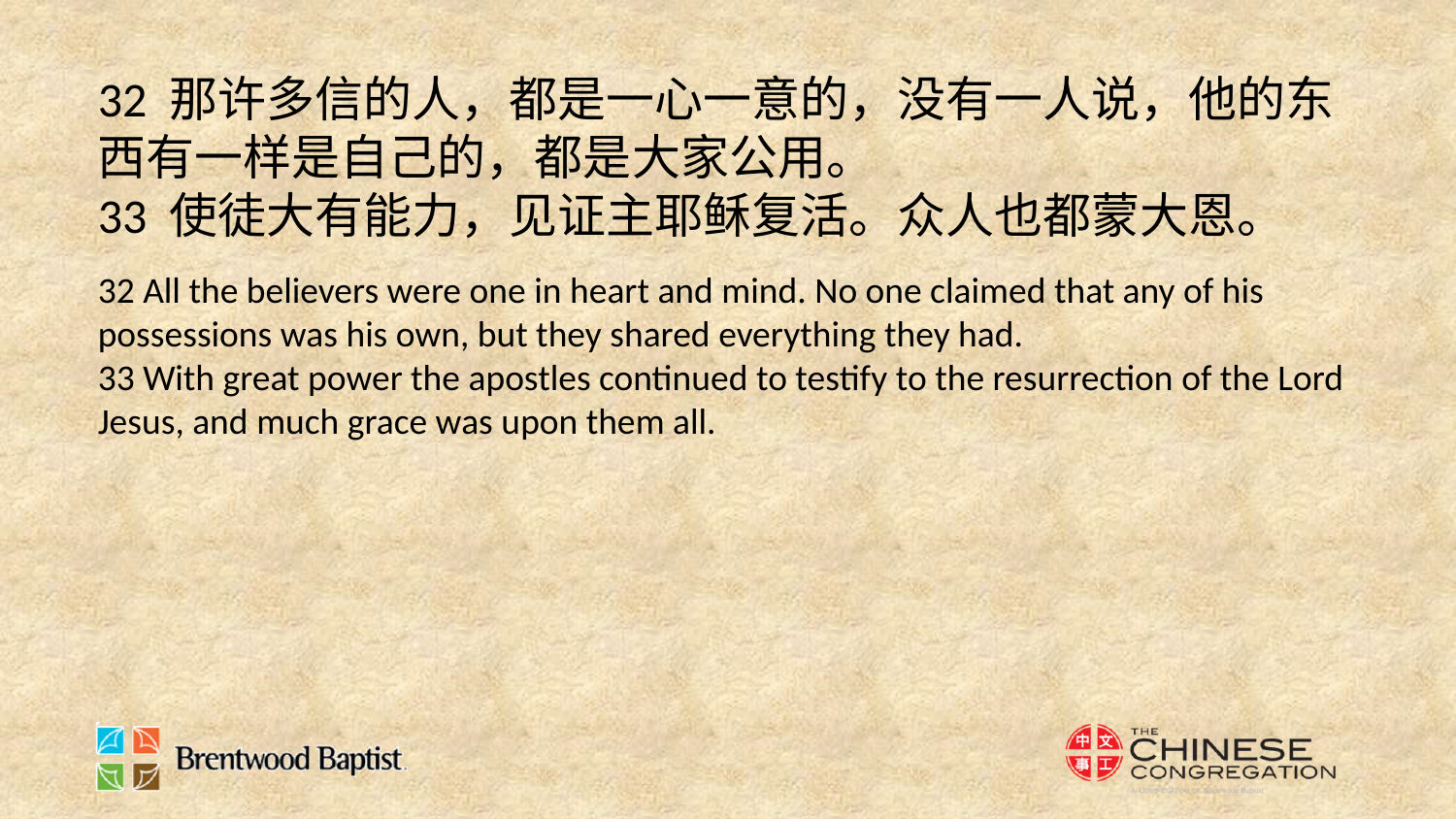

32 那许多信的人，都是一心一意的，没有一人说，他的东西有一样是自己的，都是大家公用。
33 使徒大有能力，见证主耶稣复活。众人也都蒙大恩。

32 All the believers were one in heart and mind. No one claimed that any of his possessions was his own, but they shared everything they had.
33 With great power the apostles continued to testify to the resurrection of the Lord Jesus, and much grace was upon them all.